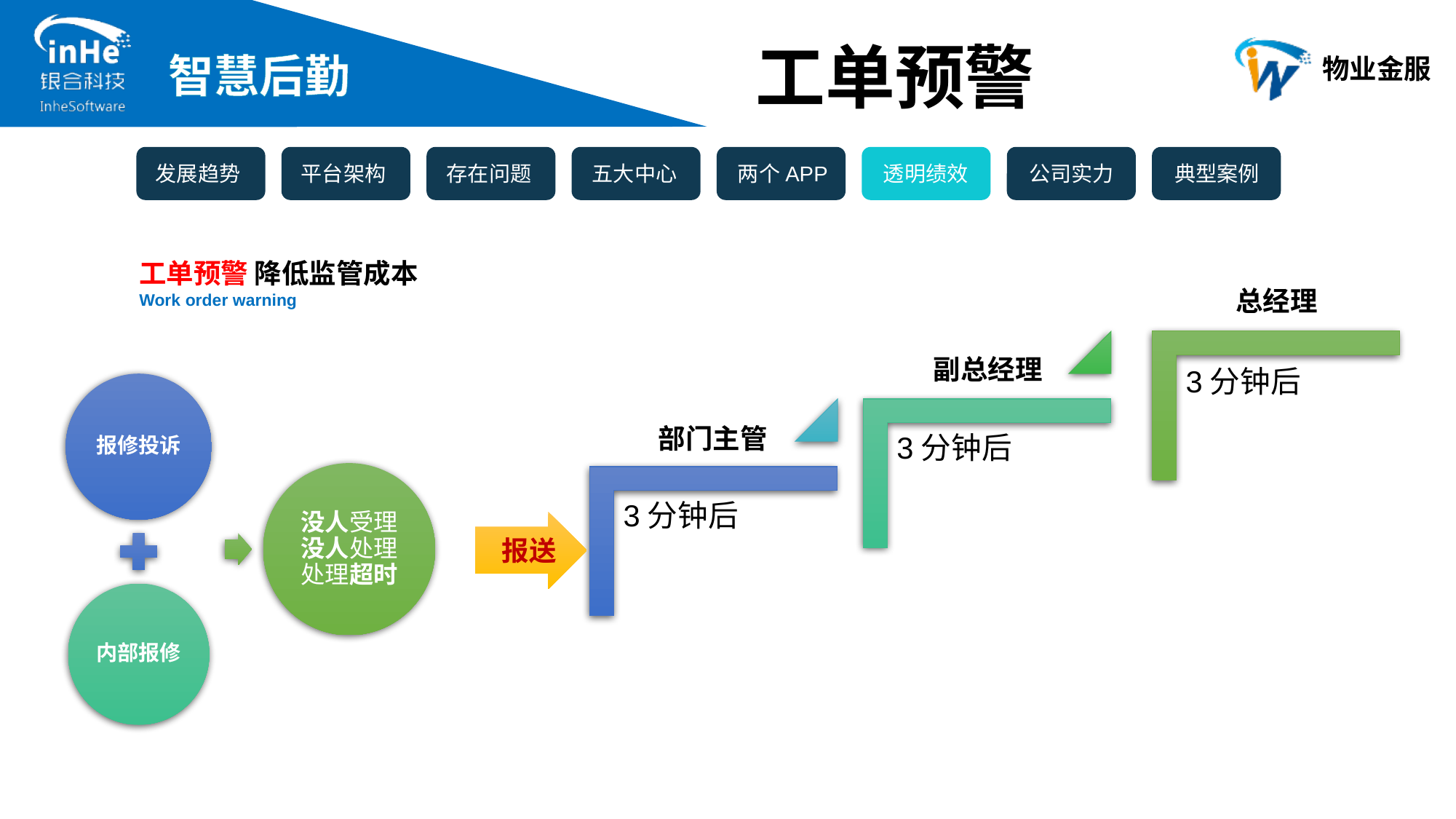

工单预警
报修投诉

内部报修

没人受理没人处理处理超时
工单预警 降低监管成本
Work order warning
总经理
3分钟后
3分钟后
3分钟后
副总经理
部门主管

报送